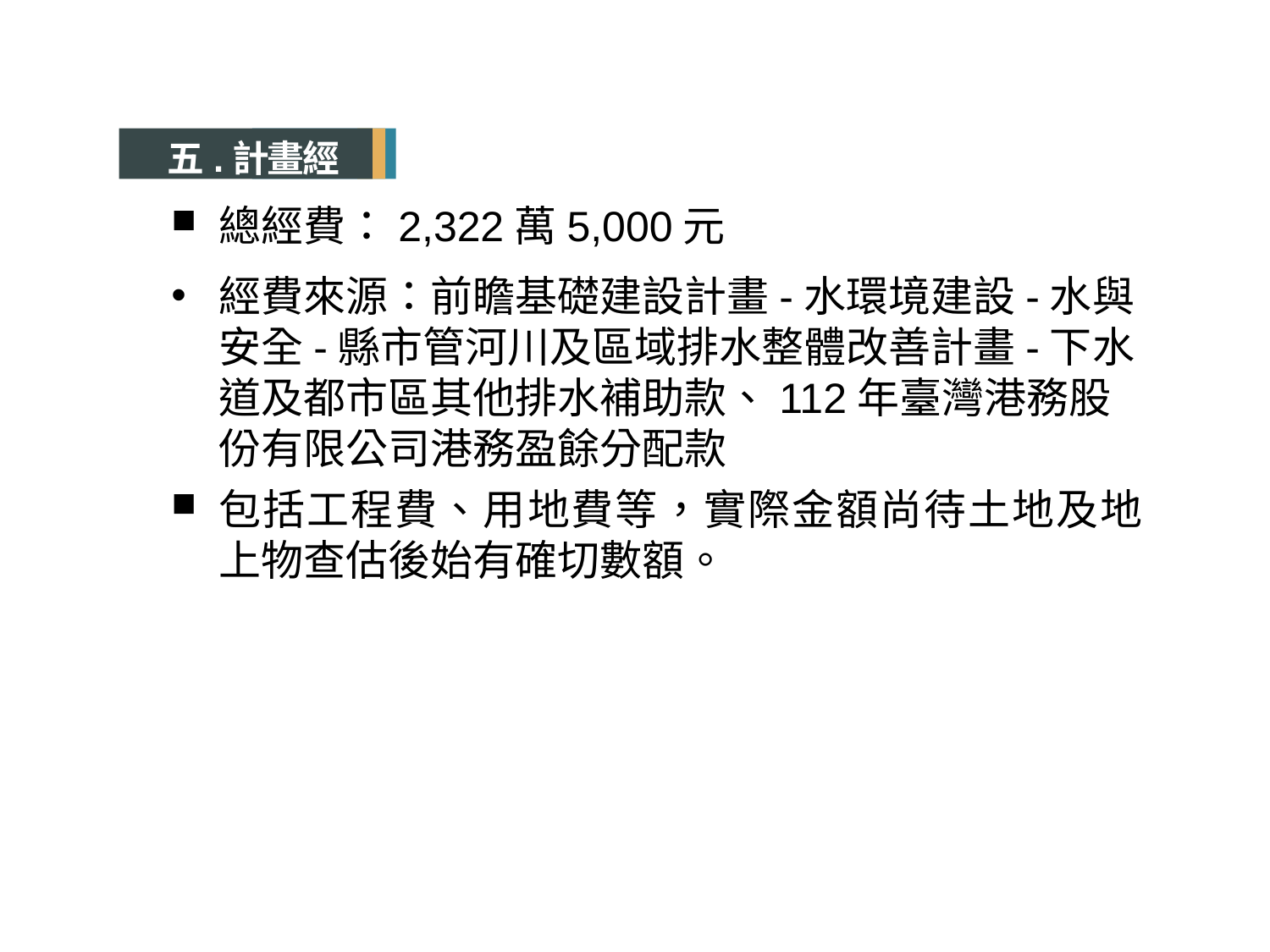

五.計畫經費
總經費：2,322萬5,000元
經費來源：前瞻基礎建設計畫-水環境建設-水與安全-縣市管河川及區域排水整體改善計畫-下水道及都市區其他排水補助款、112年臺灣港務股份有限公司港務盈餘分配款
包括工程費、用地費等，實際金額尚待土地及地上物查估後始有確切數額。